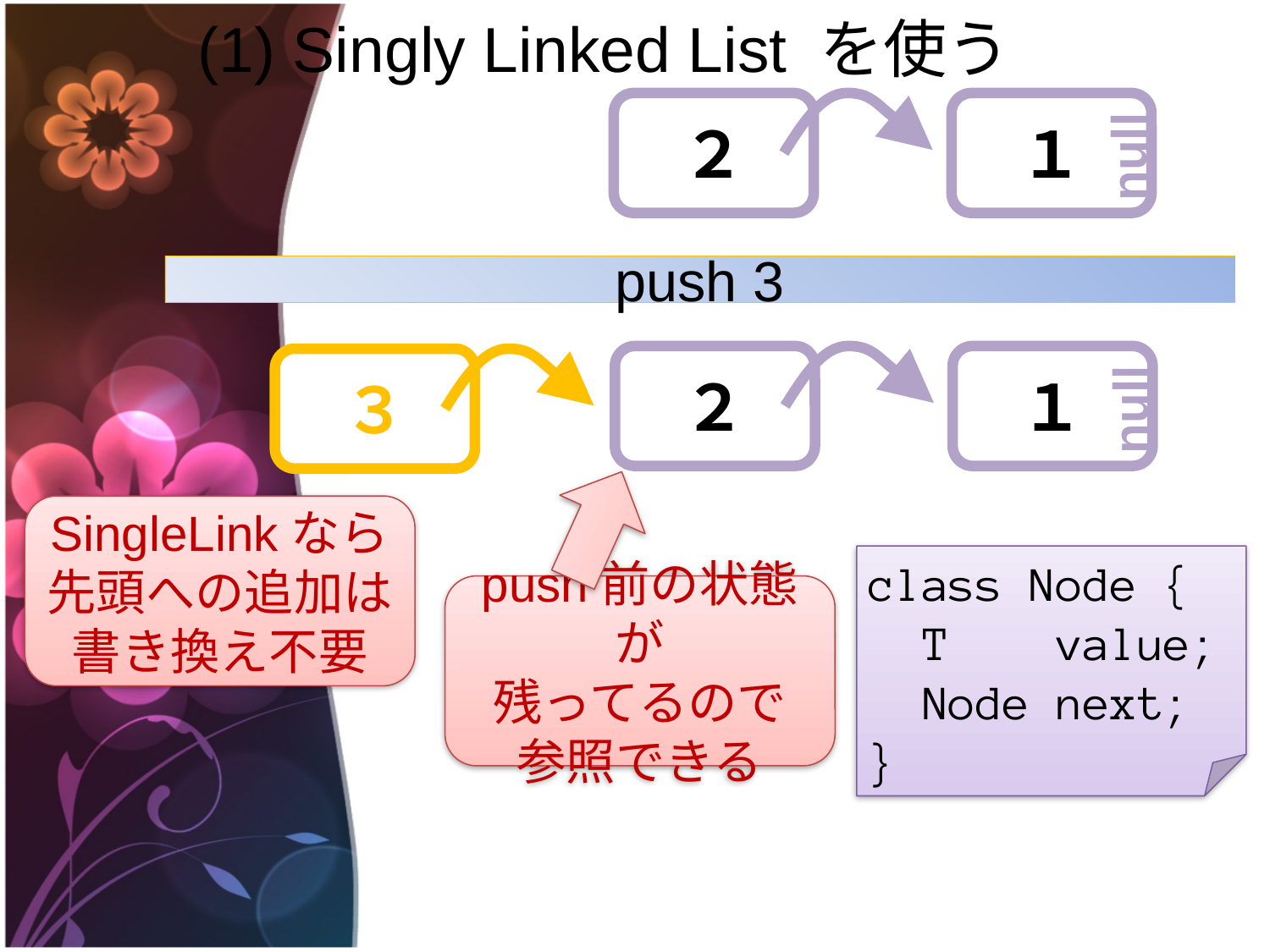

# (1) Singly Linked List を使う
１
null
２

push 3
１
null
２

３

SingleLinkなら
先頭への追加は
書き換え不要
class Node {
  T    value;
  Node next;
}
push前の状態が
残ってるので
参照できる